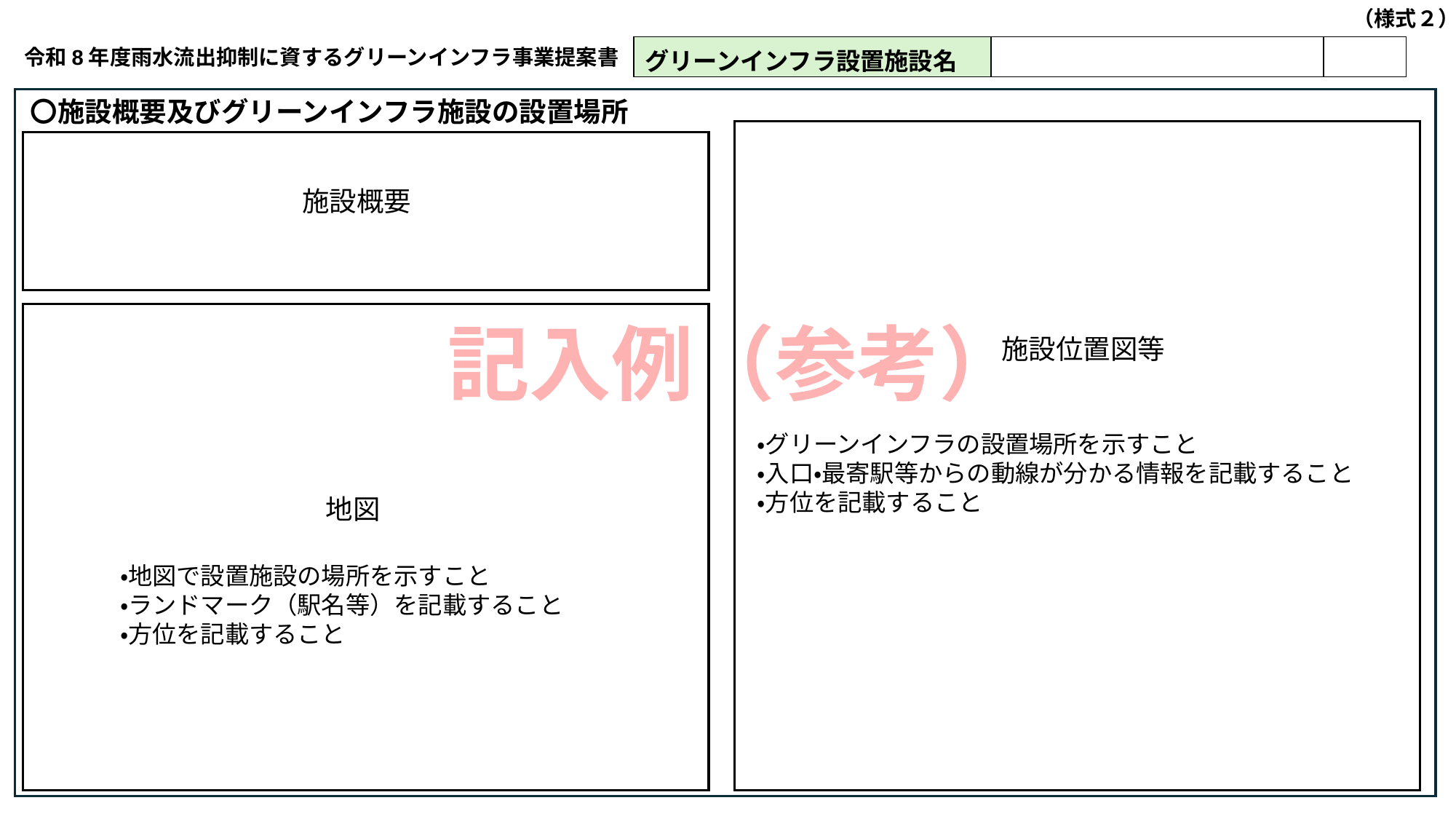

（様式２）
| グリーンインフラ設置施設名 |  |  |
| --- | --- | --- |
令和8年度雨水流出抑制に資するグリーンインフラ事業提案書

〇施設概要及びグリーンインフラ施設の設置場所

施設概要

記入例（参考）
施設位置図等
・グリーンインフラの設置場所を示すこと
・入口・最寄駅等からの動線が分かる情報を記載すること
・方位を記載すること
地図
・地図で設置施設の場所を示すこと
・ランドマーク（駅名等）を記載すること
・方位を記載すること